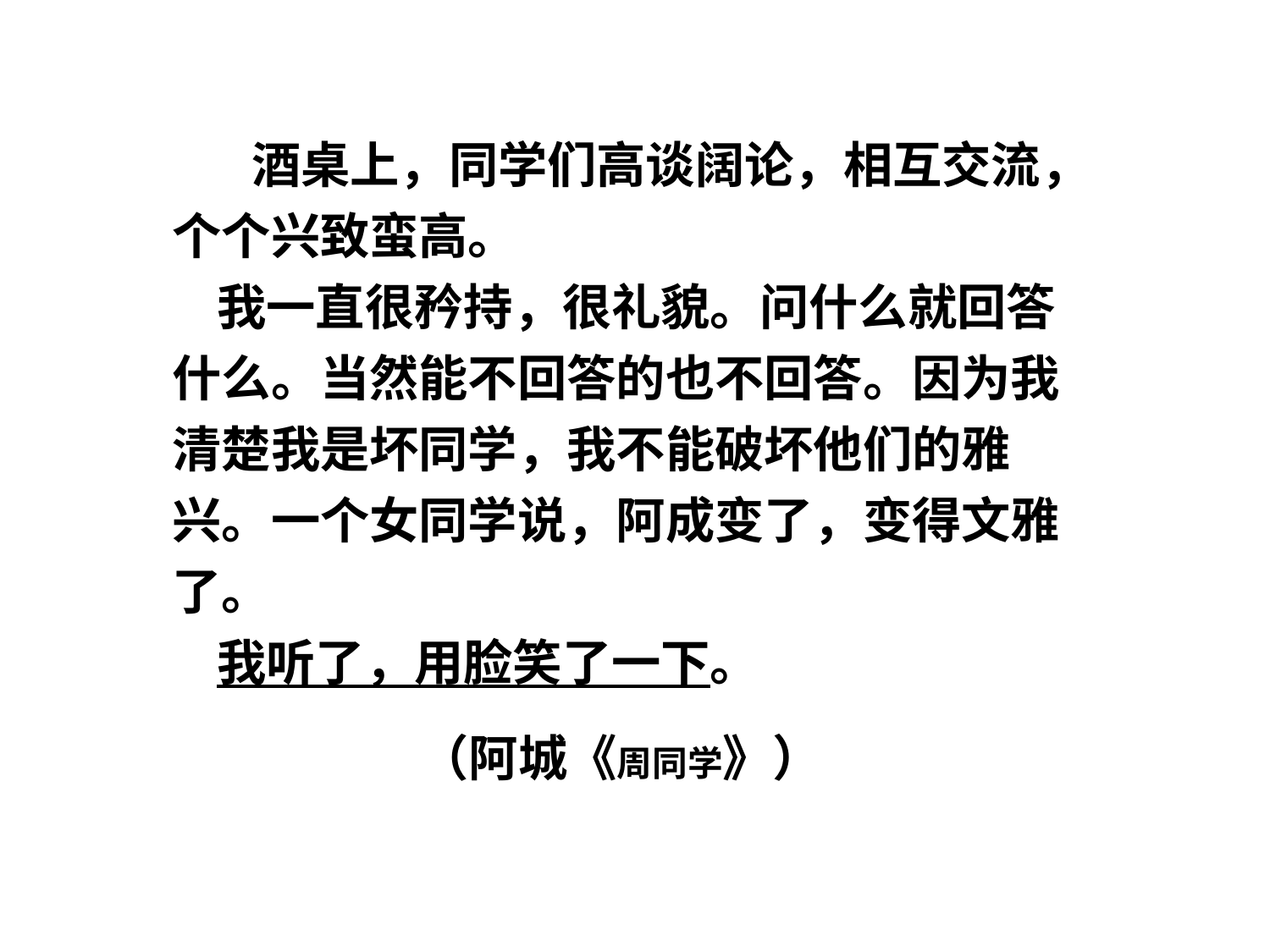

酒桌上，同学们高谈阔论，相互交流，个个兴致蛮高。
    我一直很矜持，很礼貌。问什么就回答什么。当然能不回答的也不回答。因为我清楚我是坏同学，我不能破坏他们的雅兴。一个女同学说，阿成变了，变得文雅了。
    我听了，用脸笑了一下。
                     （阿城《周同学》）